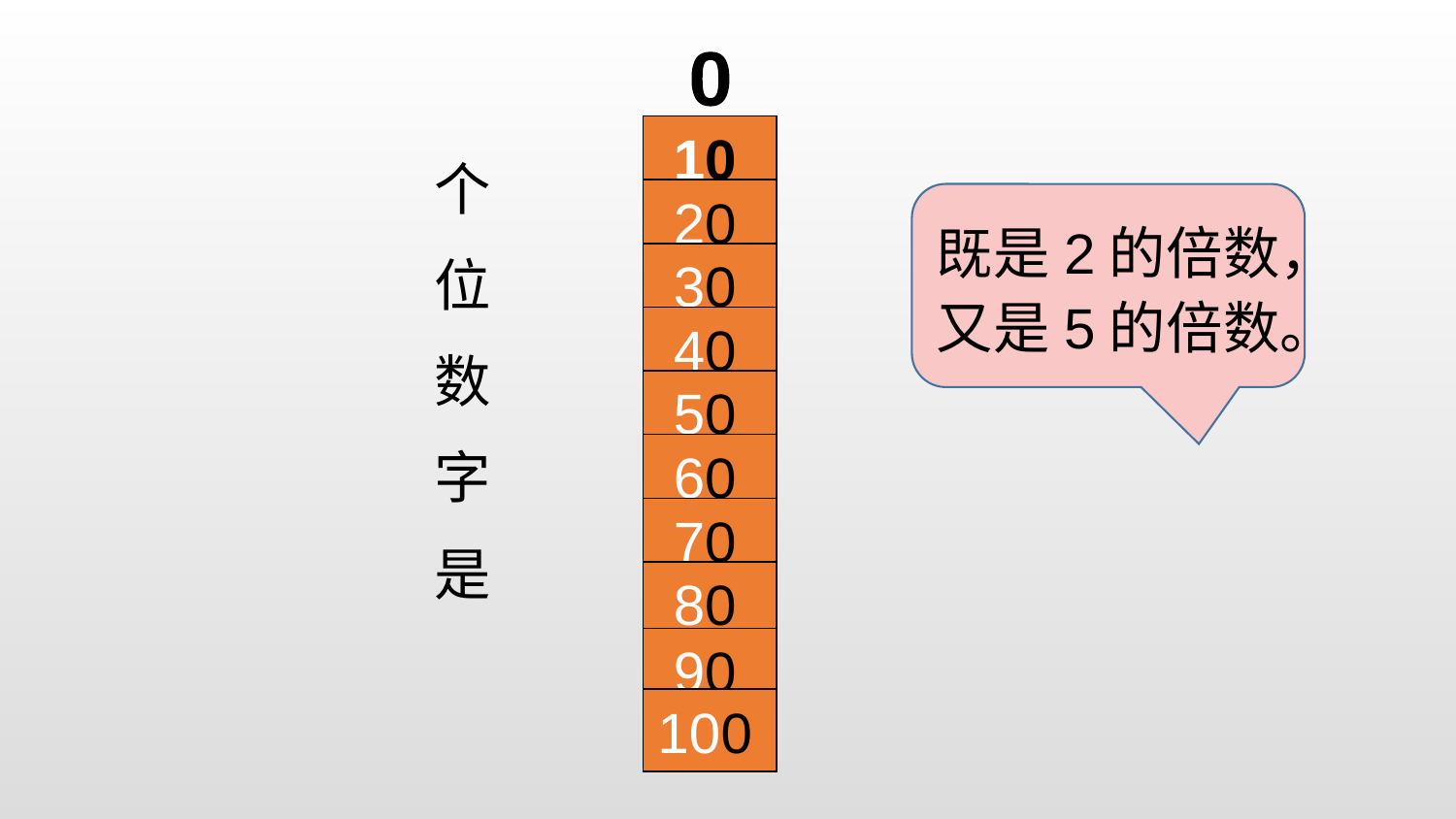

0
 10
个
位
数
字
是
 20
既是2的倍数，
又是5的倍数。
 30
 40
 50
 60
 70
 80
 90
100